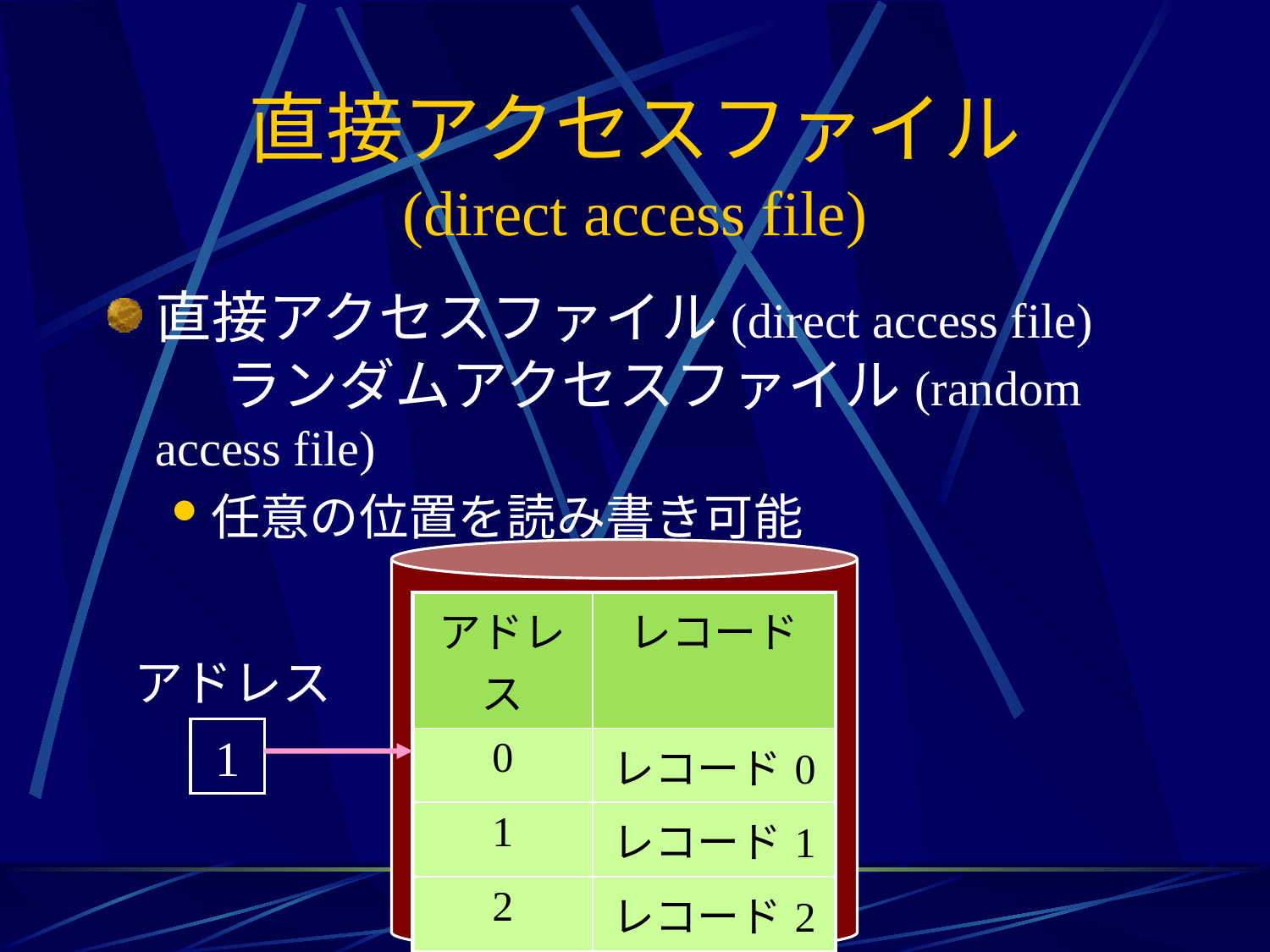

# 直接アクセスファイル (direct access file)
直接アクセスファイル(direct access file)         ランダムアクセスファイル(random access file)
任意の位置を読み書き可能

| アドレス | レコード |
| --- | --- |
| 0 | レコード0 |
| 1 | レコード1 |
| 2 | レコード2 |
| 3 | レコード3 |
アドレス

1